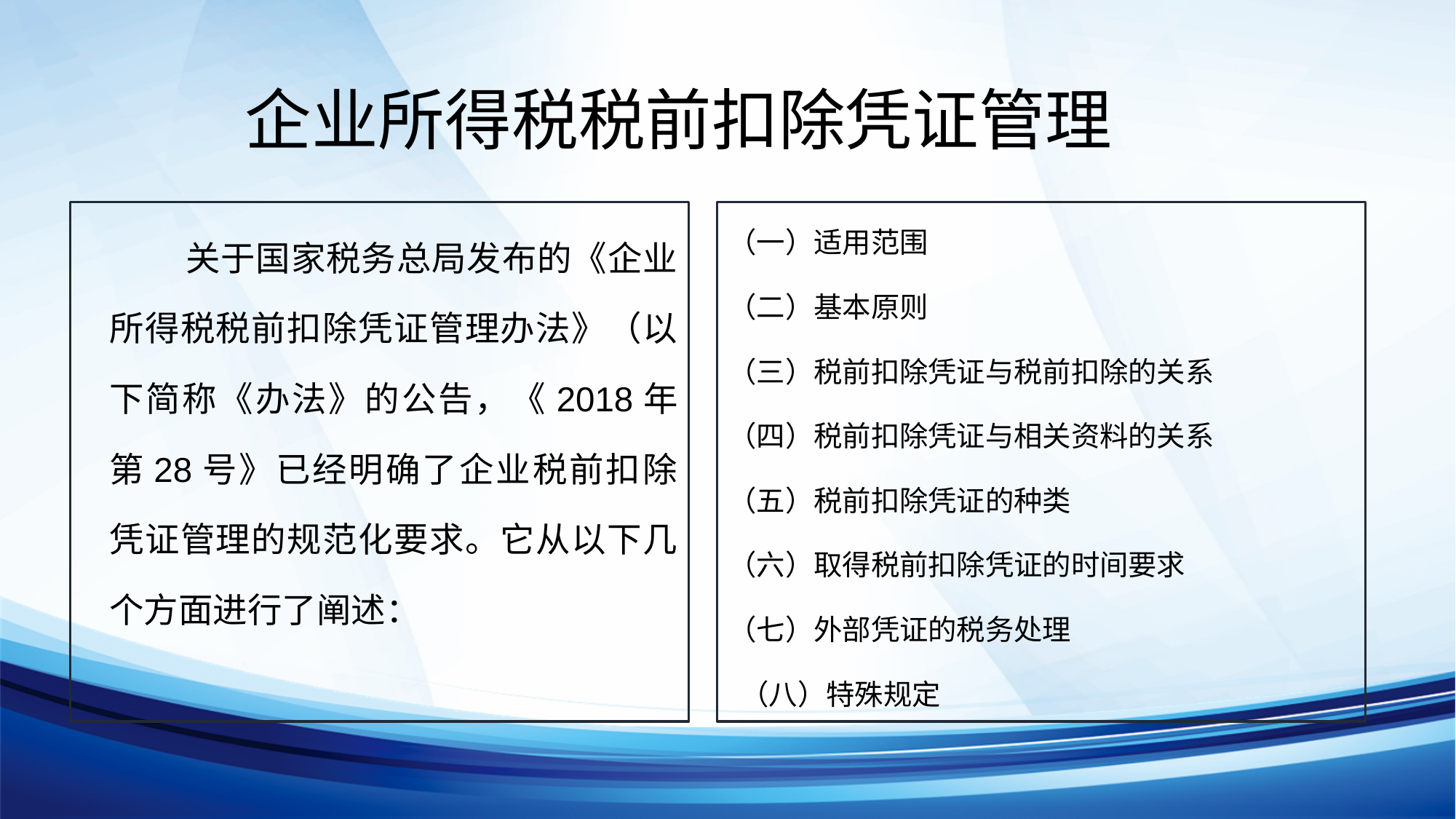

# 企业所得税税前扣除凭证管理
        关于国家税务总局发布的《企业所得税税前扣除凭证管理办法》（以下简称《办法》的公告，《2018年第28号》已经明确了企业税前扣除凭证管理的规范化要求。它从以下几个方面进行了阐述：

（一）适用范围
（二）基本原则
（三）税前扣除凭证与税前扣除的关系
（四）税前扣除凭证与相关资料的关系
（五）税前扣除凭证的种类
（六）取得税前扣除凭证的时间要求
（七）外部凭证的税务处理
 （八）特殊规定